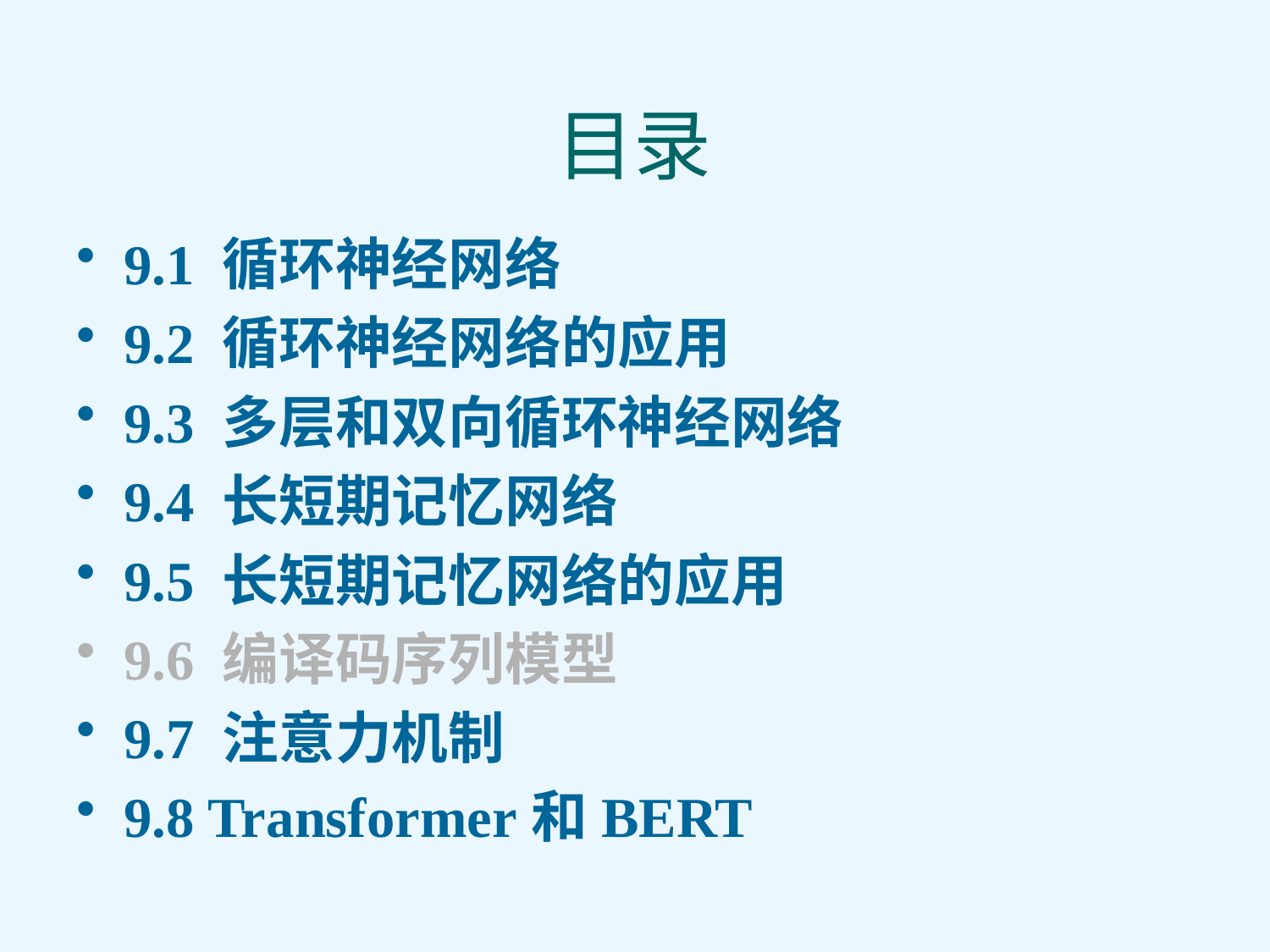

# 目录
9.1 循环神经网络
9.2 循环神经网络的应用
9.3 多层和双向循环神经网络
9.4 长短期记忆网络
9.5 长短期记忆网络的应用
9.6 编译码序列模型
9.7 注意力机制
9.8 Transformer和BERT